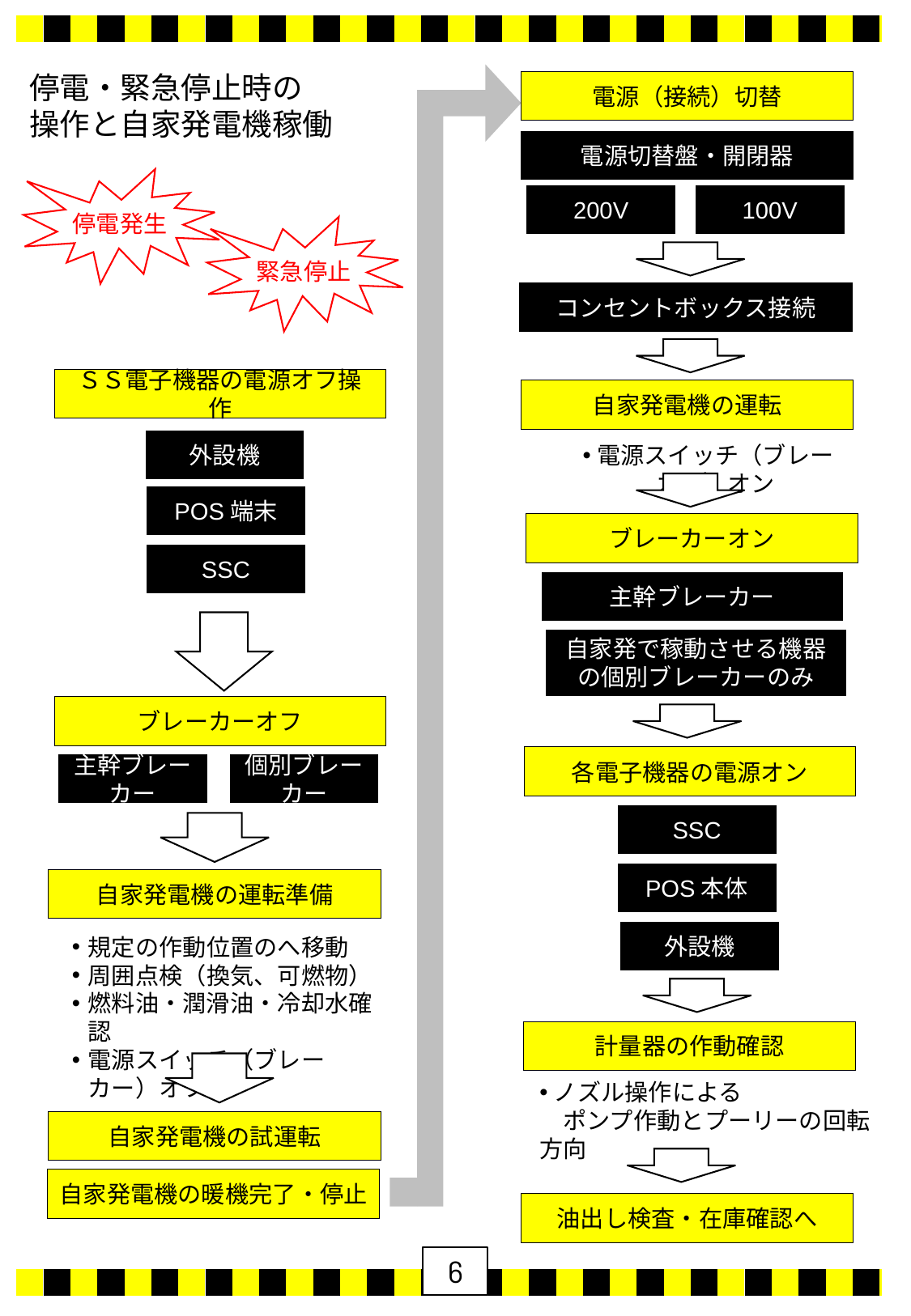

停電・緊急停止時の
操作と自家発電機稼働
電源（接続）切替
電源切替盤・開閉器
停電発生
200V
100V
緊急停止

コンセントボックス接続

ＳＳ電子機器の電源オフ操作
自家発電機の運転
外設機
電源スイッチ（ブレーカー）オン

POS端末
ブレーカーオン
SSC
主幹ブレーカー

自家発で稼動させる機器
の個別ブレーカーのみ
ブレーカーオフ

各電子機器の電源オン
主幹ブレーカー
個別ブレーカー
SSC

POS本体
自家発電機の運転準備
外設機
規定の作動位置のへ移動
周囲点検（換気、可燃物）
燃料油・潤滑油・冷却水確認
電源スイッチ（ブレーカー）オフ

計量器の作動確認

ノズル操作による
　ポンプ作動とプーリーの回転方向
自家発電機の試運転

自家発電機の暖機完了・停止

油出し検査・在庫確認へ
6